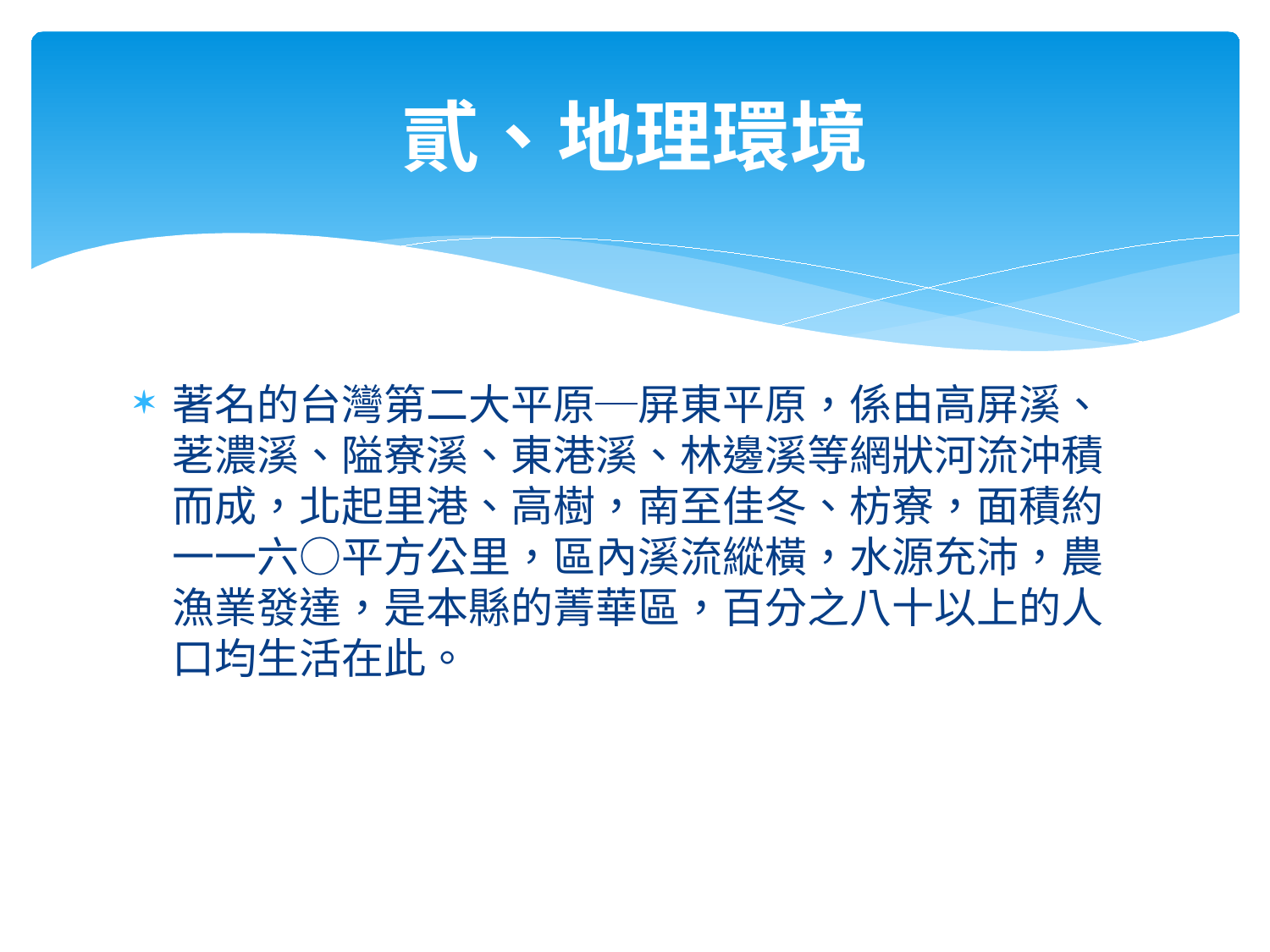

# 貳、地理環境
著名的台灣第二大平原─屏東平原，係由高屏溪、荖濃溪、隘寮溪、東港溪、林邊溪等網狀河流沖積而成，北起里港、高樹，南至佳冬、枋寮，面積約一一六○平方公里，區內溪流縱橫，水源充沛，農漁業發達，是本縣的菁華區，百分之八十以上的人口均生活在此。